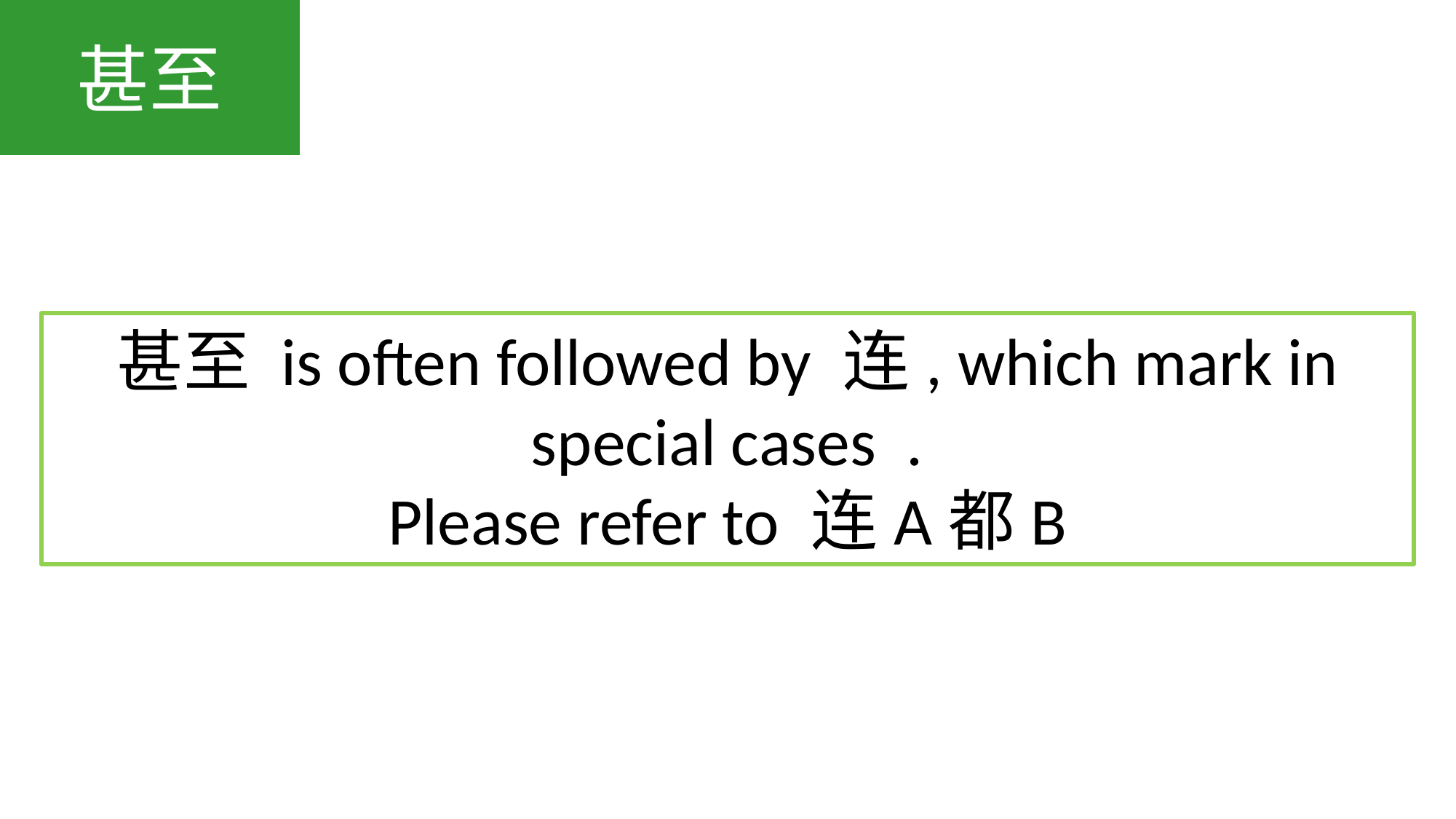

甚至
甚至 is often followed by 连, which mark in special cases  .
Please refer to 连A都B